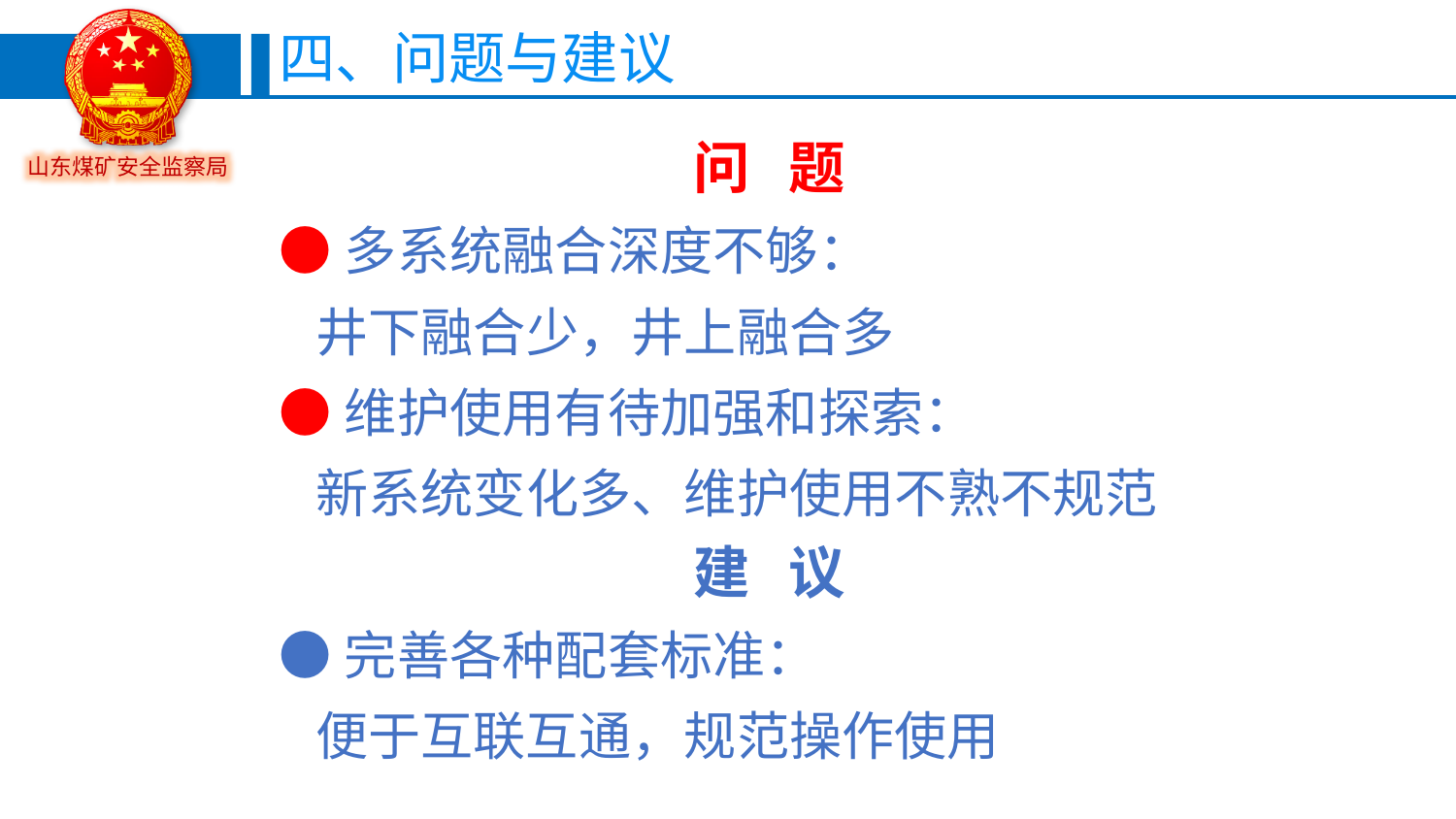

四、问题与建议
问   题
●多系统融合深度不够：
  井下融合少，井上融合多
●维护使用有待加强和探索：
  新系统变化多、维护使用不熟不规范
建   议
●完善各种配套标准：
  便于互联互通，规范操作使用

抓好行政许可